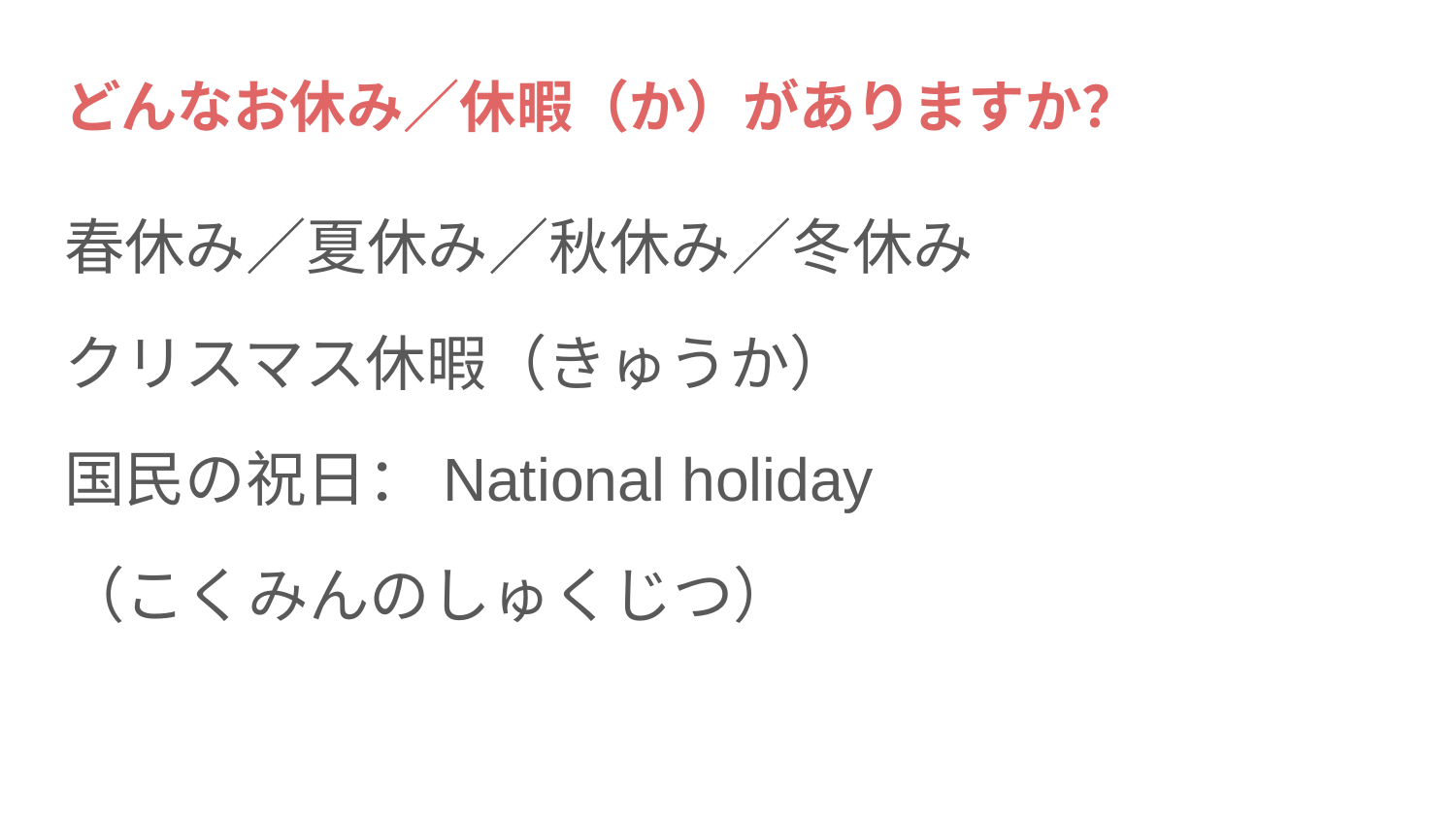

# どんなお休み／休暇（か）がありますか？
春休み／夏休み／秋休み／冬休み
クリスマス休暇（きゅうか）
国民の祝日：National holiday
（こくみんのしゅくじつ）